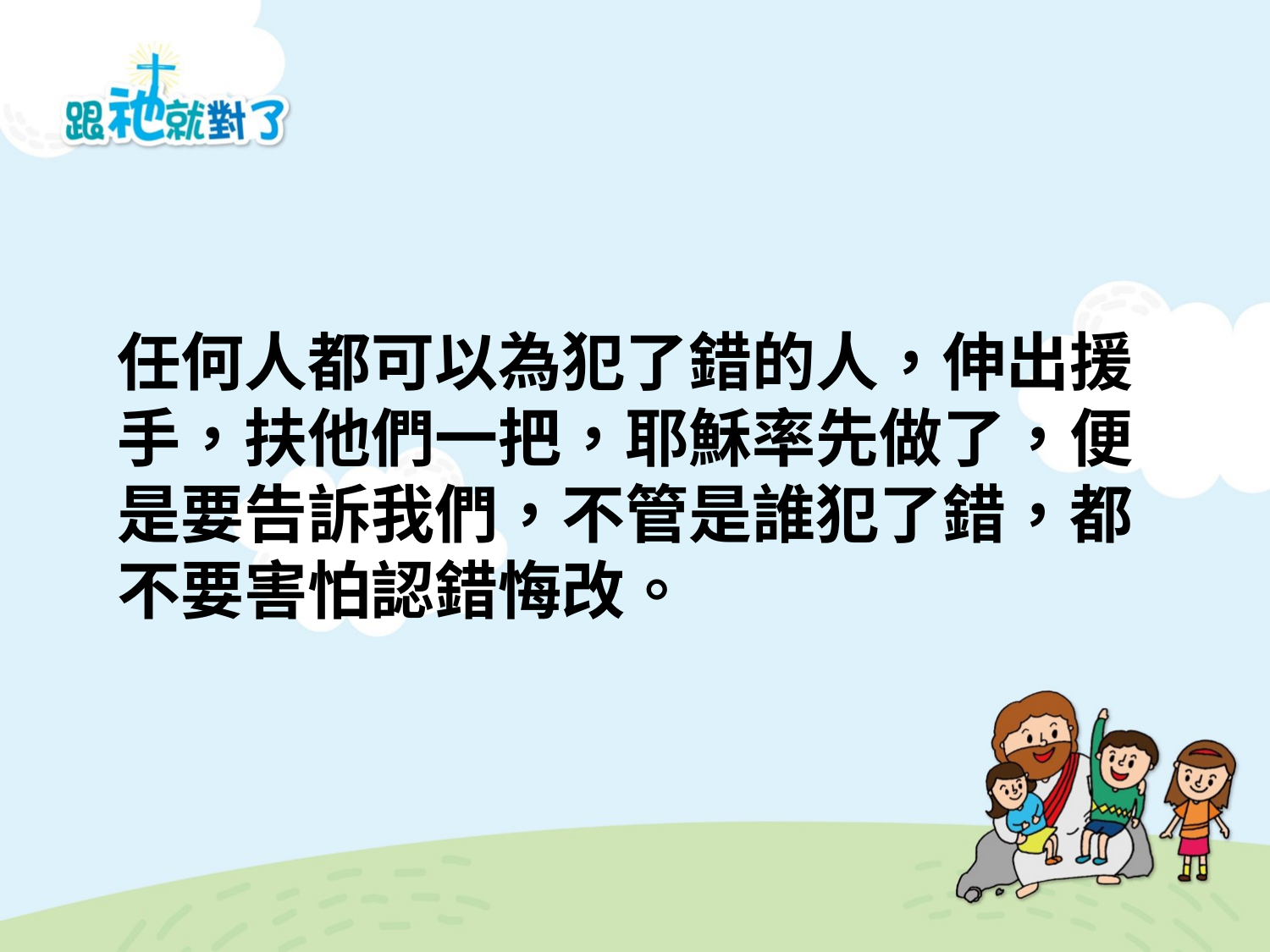

任何人都可以為犯了錯的人，伸出援手，扶他們一把，耶穌率先做了，便是要告訴我們，不管是誰犯了錯，都不要害怕認錯悔改。